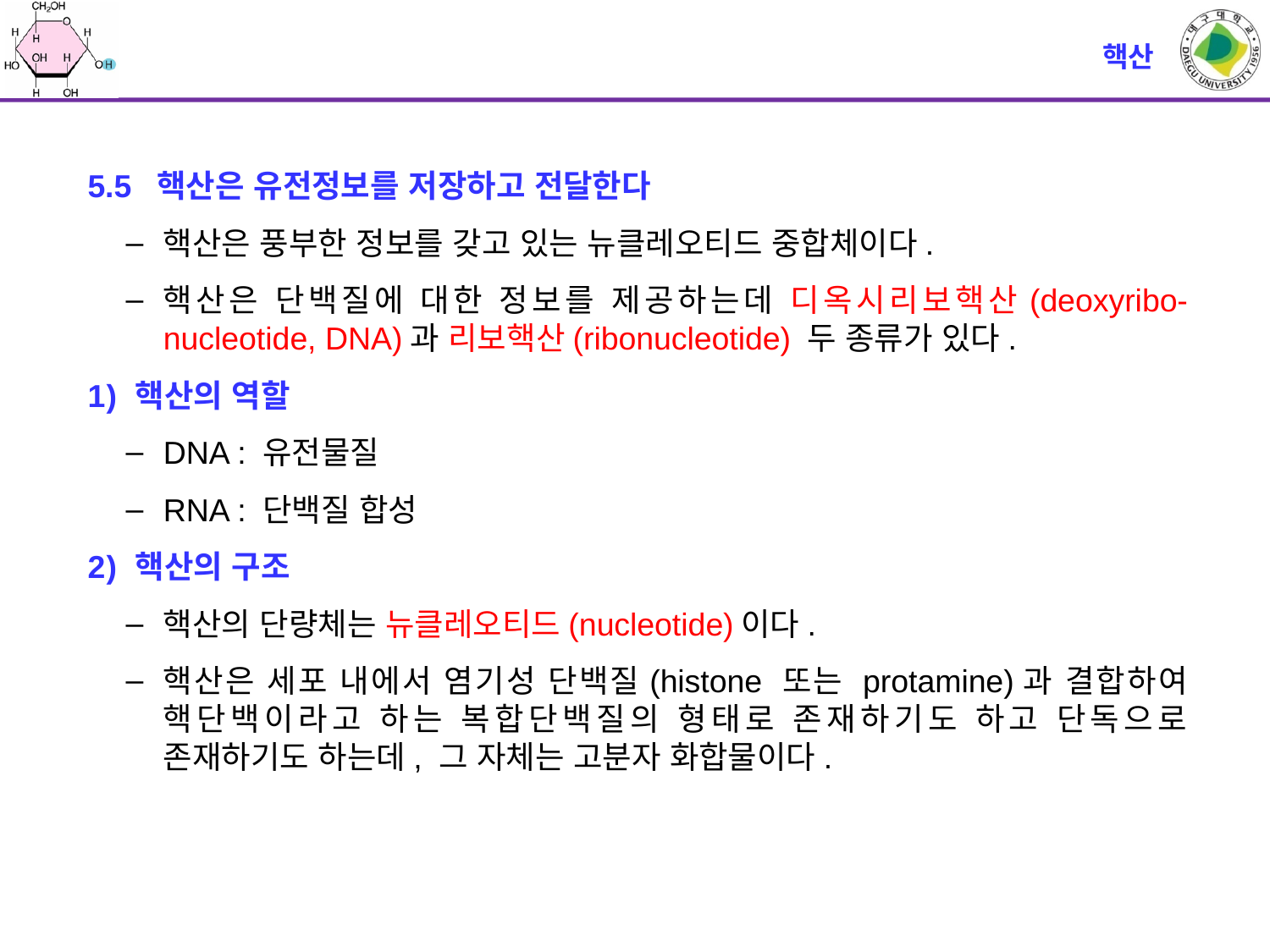

# 핵산
5.5  핵산은 유전정보를 저장하고 전달한다
핵산은 풍부한 정보를 갖고 있는 뉴클레오티드 중합체이다.
핵산은 단백질에 대한 정보를 제공하는데 디옥시리보핵산(deoxyribo-nucleotide, DNA)과 리보핵산(ribonucleotide) 두 종류가 있다.
핵산의 역할
DNA : 유전물질
RNA : 단백질 합성
핵산의 구조
핵산의 단량체는 뉴클레오티드(nucleotide)이다.
핵산은 세포 내에서 염기성 단백질(histone 또는 protamine)과 결합하여 핵단백이라고 하는 복합단백질의 형태로 존재하기도 하고 단독으로 존재하기도 하는데, 그 자체는 고분자 화합물이다.